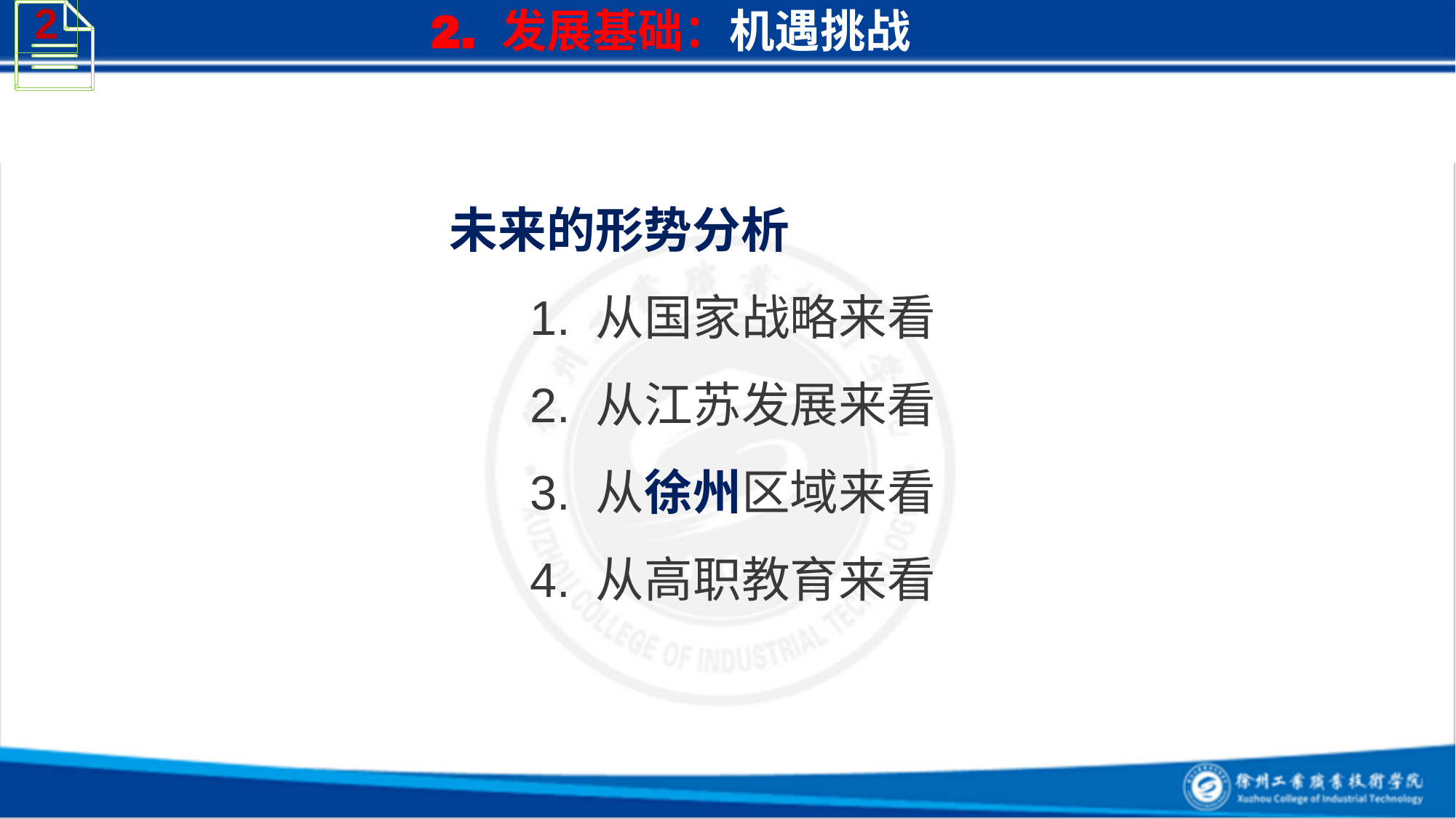

2
2. 发展基础：机遇挑战
未来的形势分析
      1. 从国家战略来看
      2. 从江苏发展来看
      3. 从徐州区域来看
      4. 从高职教育来看